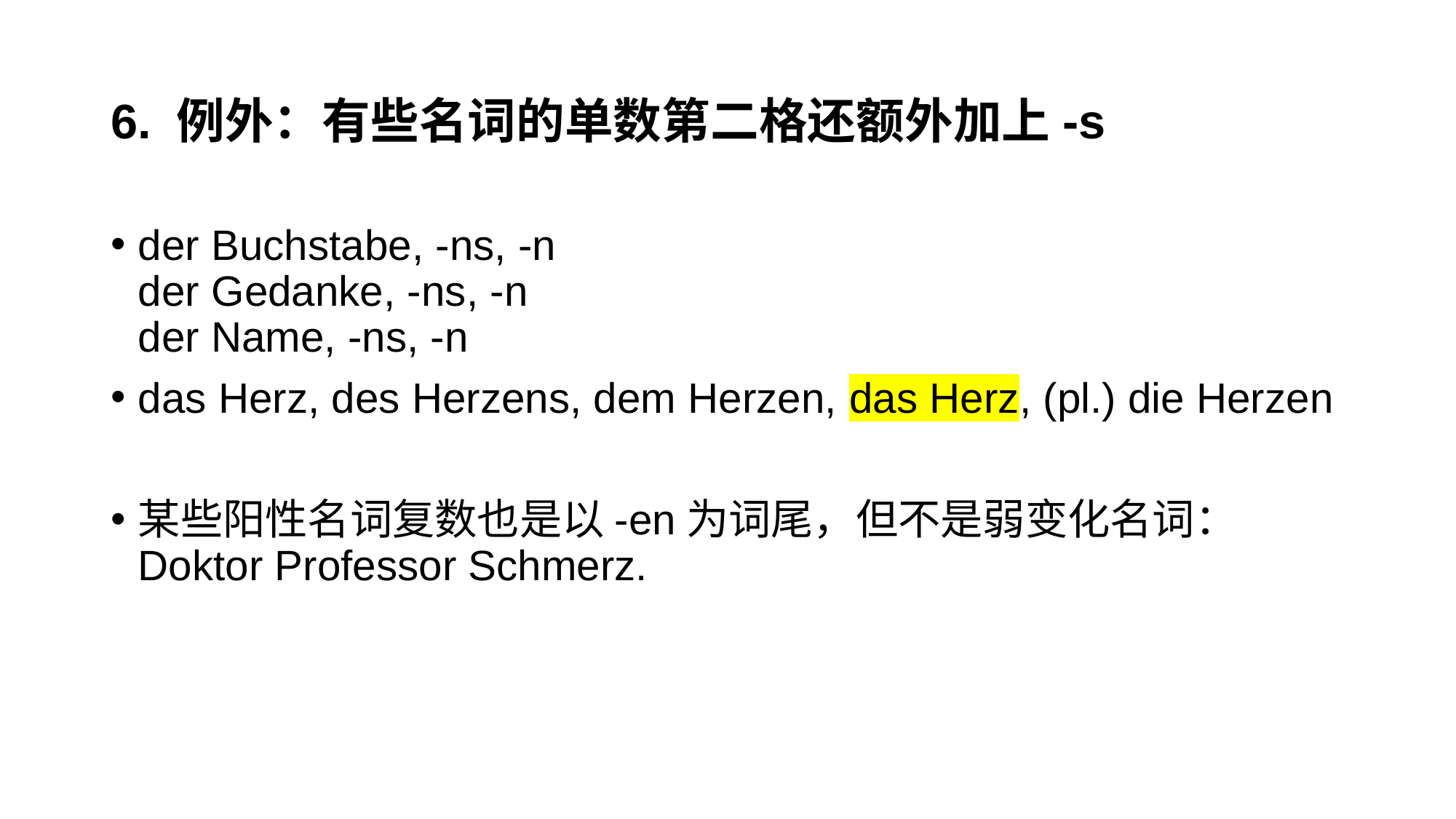

# 6. 例外：有些名词的单数第二格还额外加上-s
der Buchstabe, -ns, -n
der Gedanke, -ns, -n
der Name, -ns, -n
das Herz, des Herzens, dem Herzen, das Herz, (pl.) die Herzen

某些阳性名词复数也是以-en为词尾，但不是弱变化名词：
Doktor Professor Schmerz.